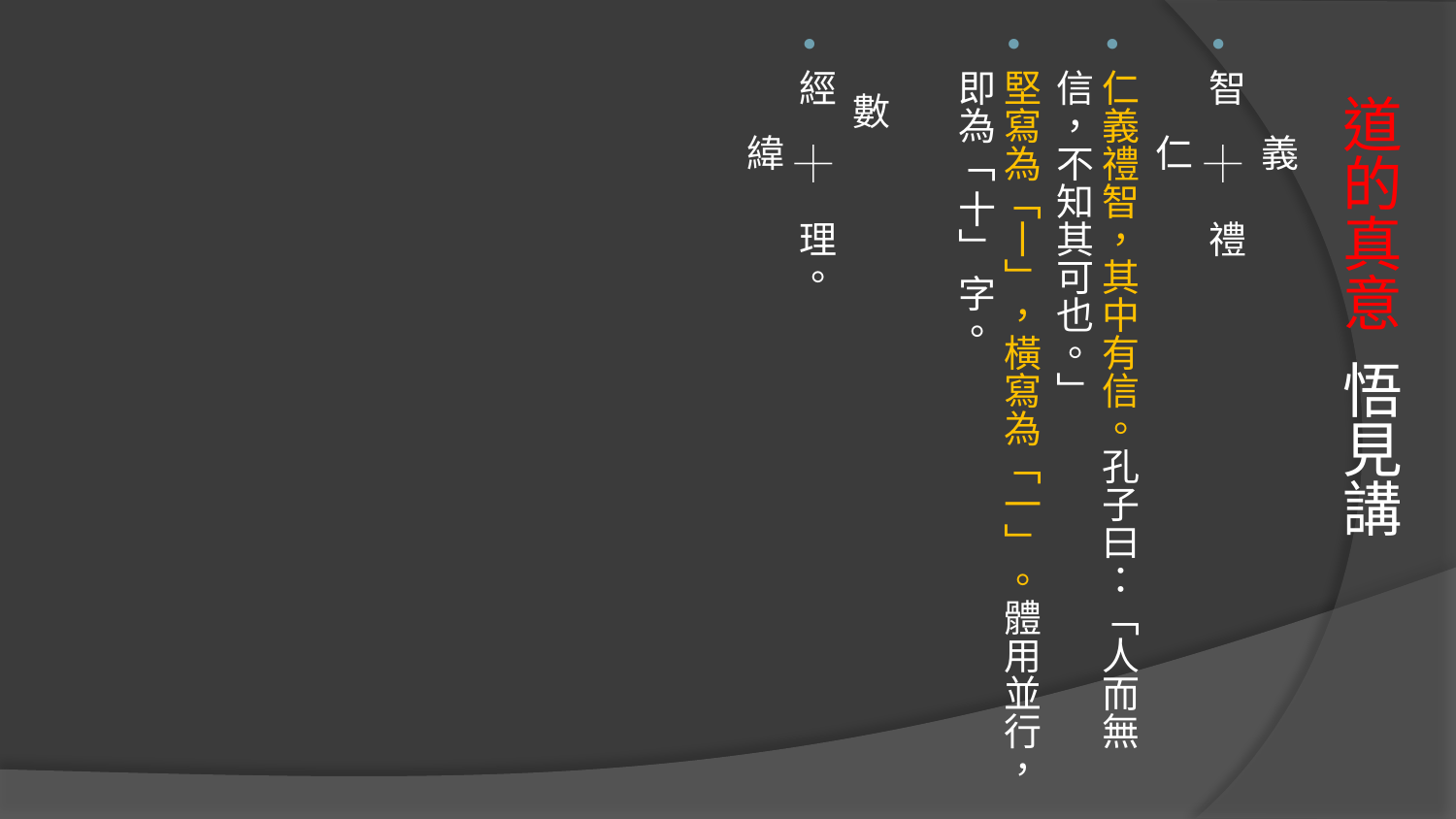

義
智　┼　禮
  　　仁
仁義禮智，其中有信。孔子曰：「人而無信，不知其可也。」
堅寫為「丨」，橫寫為「一」。體用並行，即為「 十」 字。

      數
經　┼　理。
  　　緯

# 道的真意  悟見講